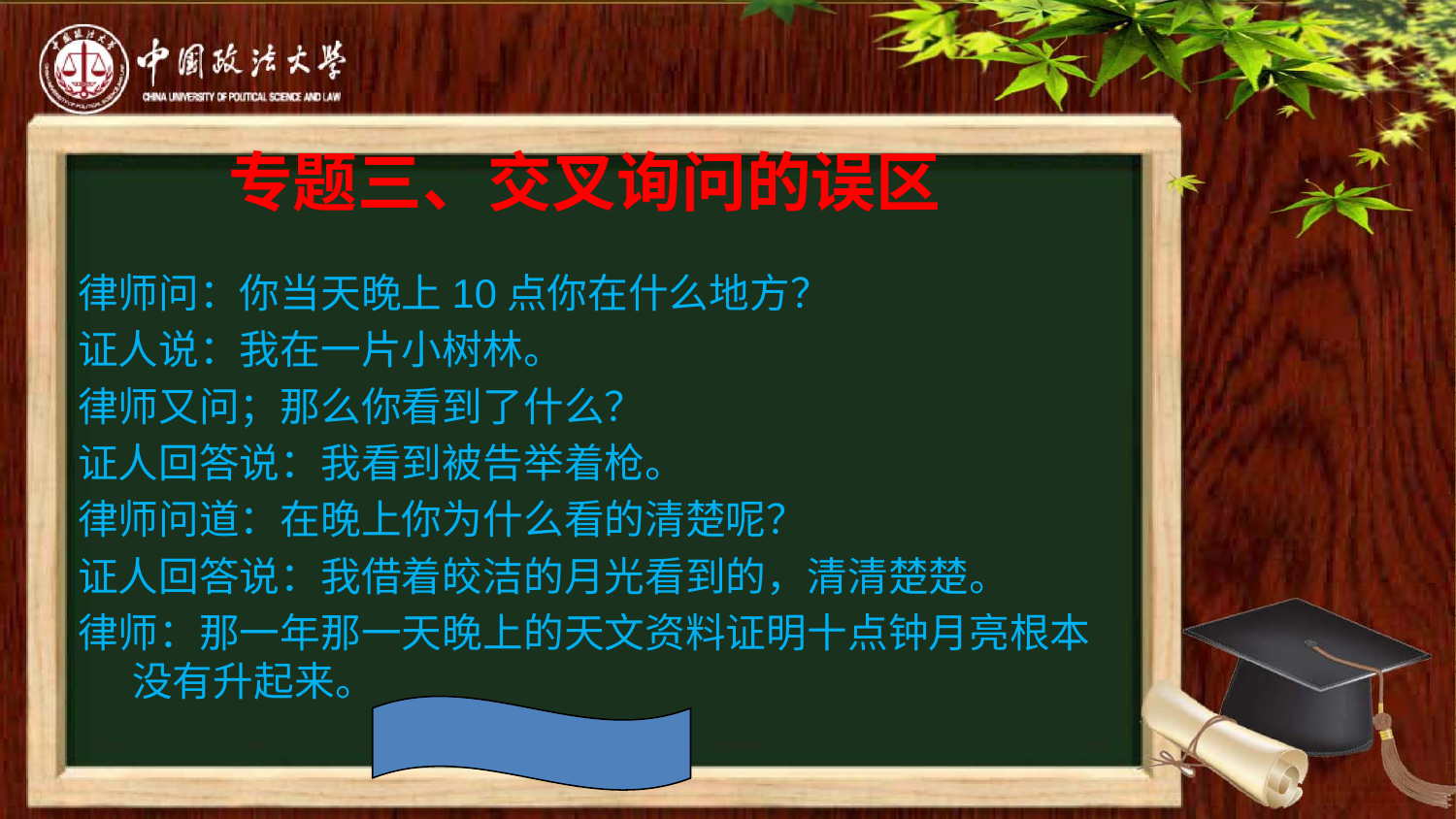

# 专题三、交叉询问的误区
律师问：你当天晚上10点你在什么地方？
证人说：我在一片小树林。
律师又问；那么你看到了什么？
证人回答说：我看到被告举着枪。
律师问道：在晚上你为什么看的清楚呢？
证人回答说：我借着皎洁的月光看到的，清清楚楚。
律师：那一年那一天晚上的天文资料证明十点钟月亮根本没有升起来。